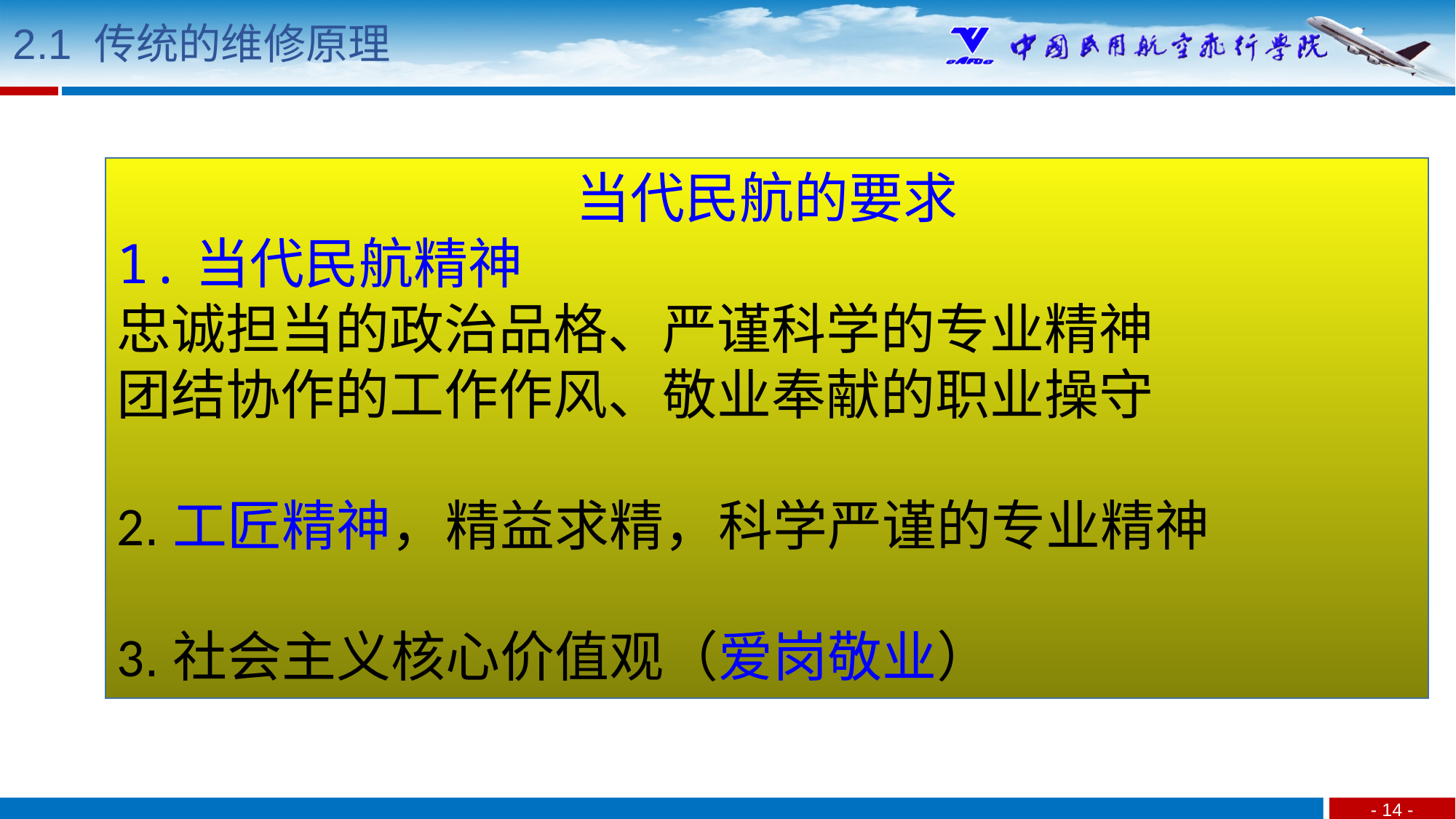

2.1 传统的维修原理
当代民航的要求
1.当代民航精神
忠诚担当的政治品格、严谨科学的专业精神
团结协作的工作作风、敬业奉献的职业操守

2.工匠精神，精益求精，科学严谨的专业精神

3.社会主义核心价值观（爱岗敬业）